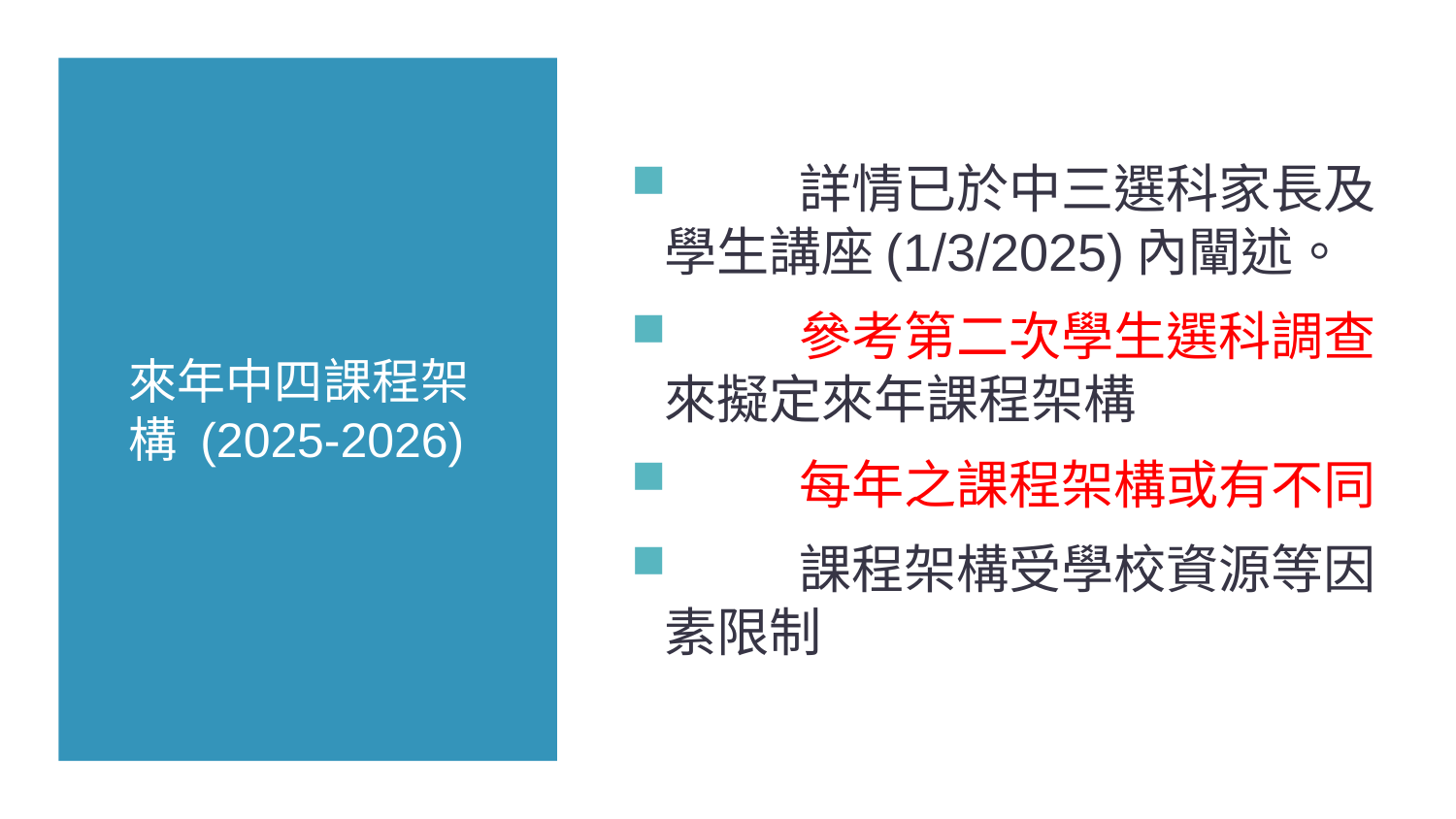

來年中四課程架構 (2025-2026)
	詳情已於中三選科家長及學生講座(1/3/2025)內闡述。
	參考第二次學生選科調查來擬定來年課程架構
	每年之課程架構或有不同
	課程架構受學校資源等因素限制